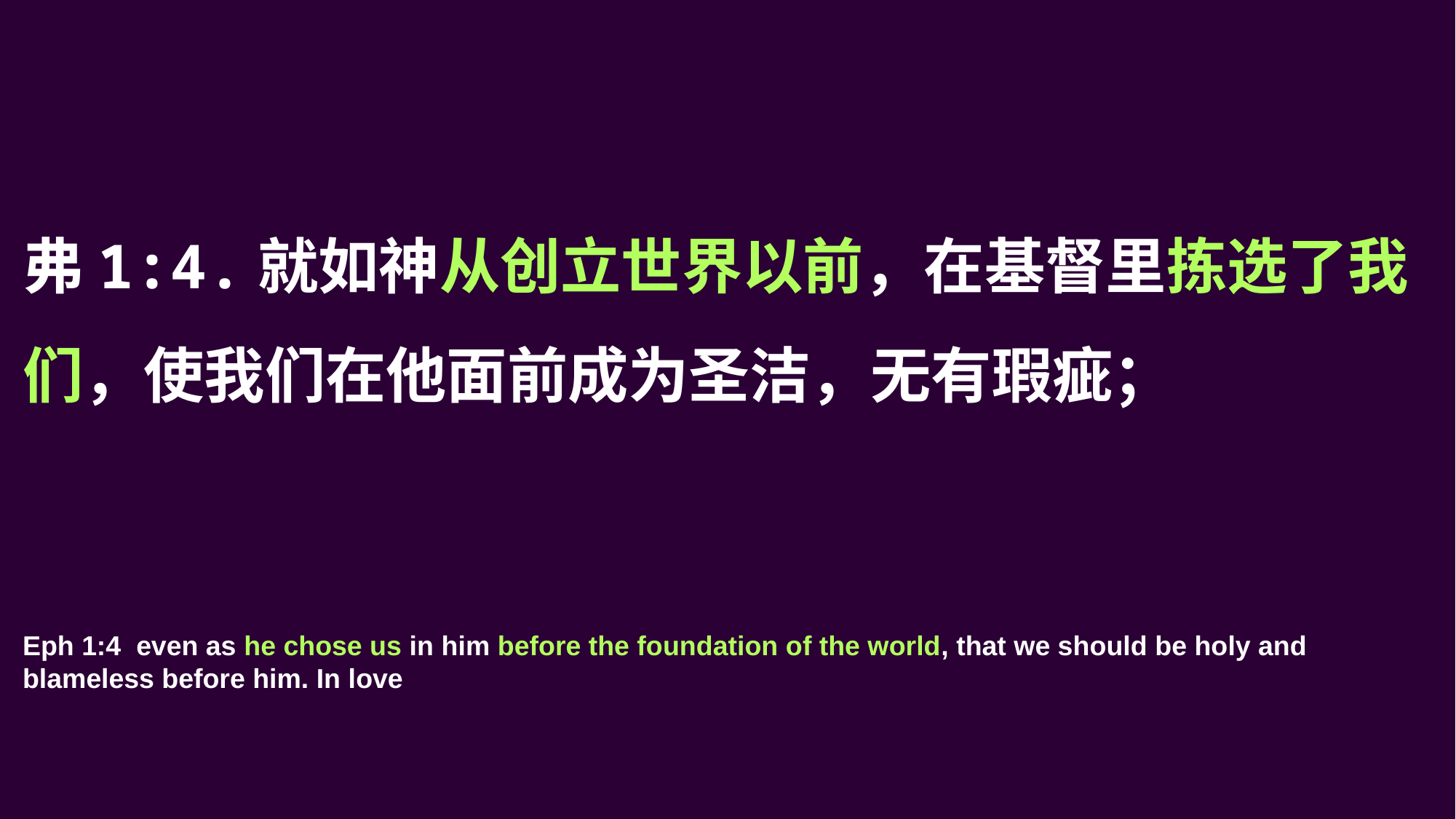

弗1:4.就如神从创立世界以前，在基督里拣选了我们，使我们在他面前成为圣洁，无有瑕疵；

Eph 1:4  even as he chose us in him before the foundation of the world, that we should be holy and blameless before him. In love